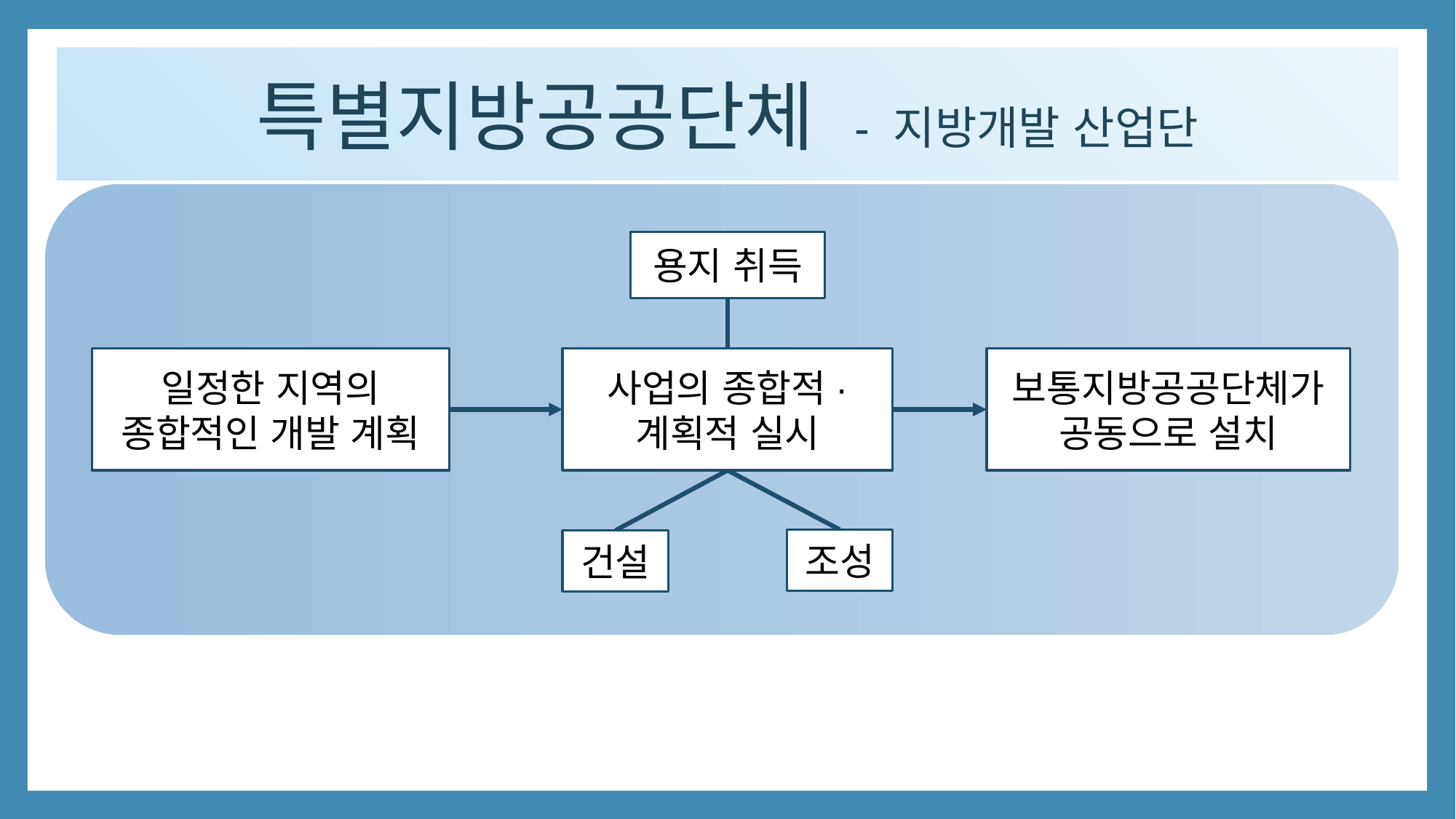

특별지방공공단체 - 지방개발 산업단

용지 취득
보통지방공공단체가 공동으로 설치
일정한 지역의 종합적인 개발 계획
사업의 종합적·
계획적 실시
조성
건설